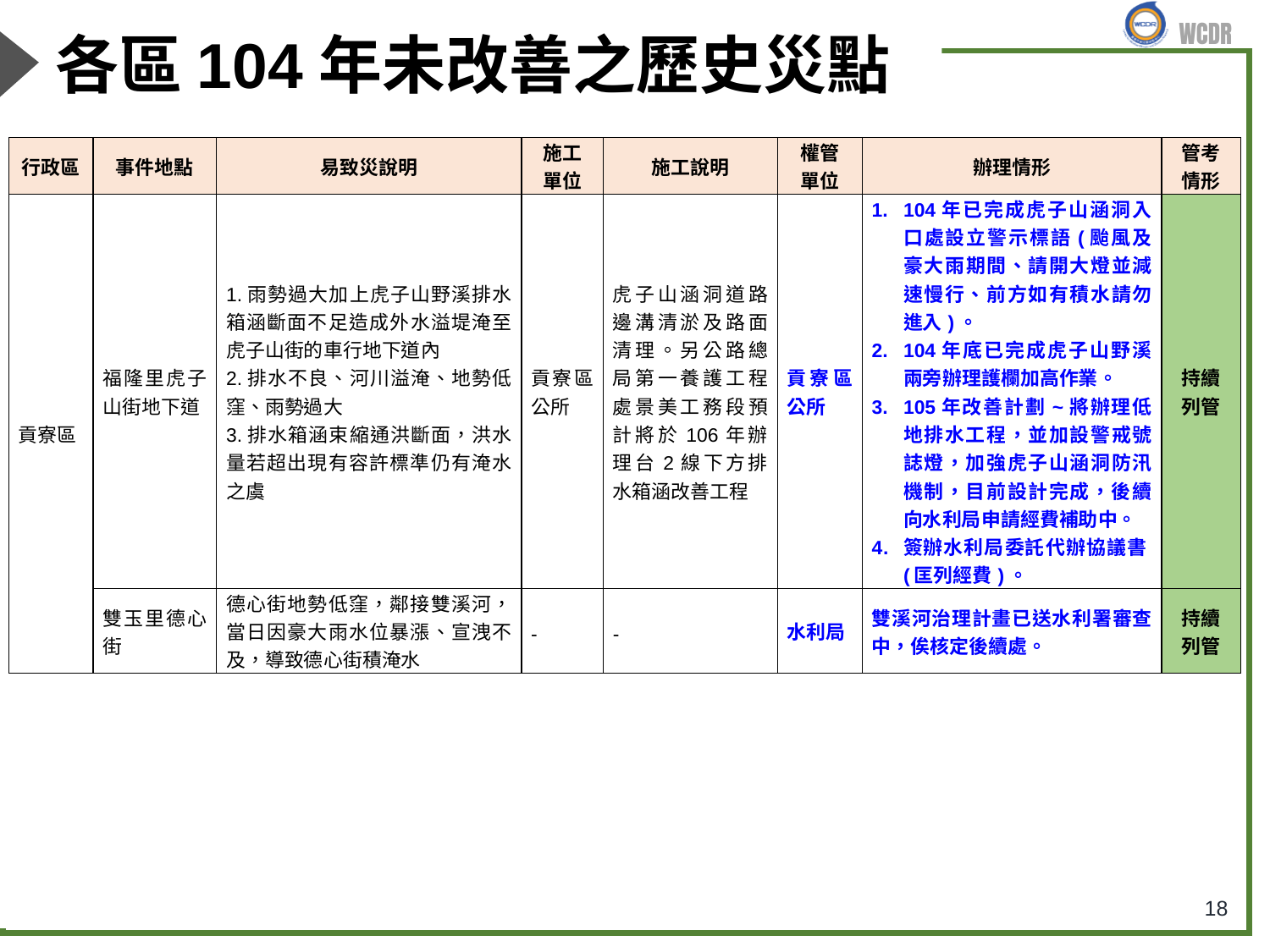

# 各區104年未改善之歷史災點
| 行政區 | 事件地點 | 易致災說明 | 施工 單位 | 施工說明 | 權管 單位 | 辦理情形 | 管考 情形 |
| --- | --- | --- | --- | --- | --- | --- | --- |
| 貢寮區 | 福隆里虎子山街地下道 | 1.雨勢過大加上虎子山野溪排水箱涵斷面不足造成外水溢堤淹至虎子山街的車行地下道內 2.排水不良、河川溢淹、地勢低窪、雨勢過大 3.排水箱涵束縮通洪斷面，洪水量若超出現有容許標準仍有淹水之虞 | 貢寮區公所 | 虎子山涵洞道路邊溝清淤及路面清理。另公路總局第一養護工程處景美工務段預計將於106年辦理台2線下方排水箱涵改善工程 | 貢寮區公所 | 104年已完成虎子山涵洞入口處設立警示標語(颱風及豪大雨期間、請開大燈並減速慢行、前方如有積水請勿進入)。 104年底已完成虎子山野溪兩旁辦理護欄加高作業。 105年改善計劃~將辦理低地排水工程，並加設警戒號誌燈，加強虎子山涵洞防汛機制，目前設計完成，後續向水利局申請經費補助中。 簽辦水利局委託代辦協議書(匡列經費)。 | 持續 列管 |
|  | 雙玉里德心街 | 德心街地勢低窪，鄰接雙溪河，當日因豪大雨水位暴漲、宣洩不及，導致德心街積淹水 | - | - | 水利局 | 雙溪河治理計畫已送水利署審查中，俟核定後續處。 | 持續 列管 |
18